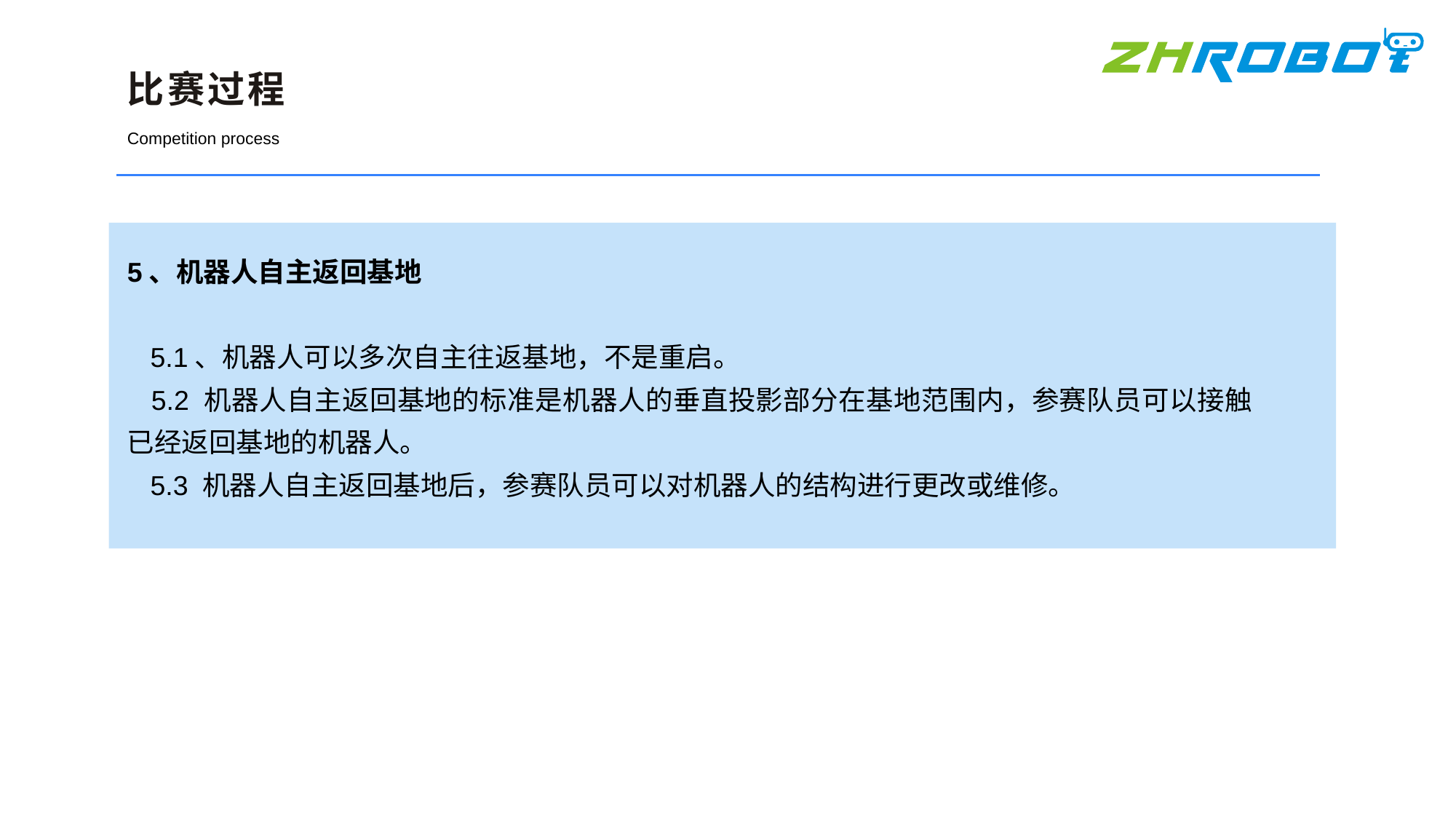

比赛过程
Competition process

5、机器人自主返回基地

   5.1、机器人可以多次自主往返基地，不是重启。
   5.2 机器人自主返回基地的标准是机器人的垂直投影部分在基地范围内，参赛队员可以接触已经返回基地的机器人。
   5.3 机器人自主返回基地后，参赛队员可以对机器人的结构进行更改或维修。

线下门店

线上网站